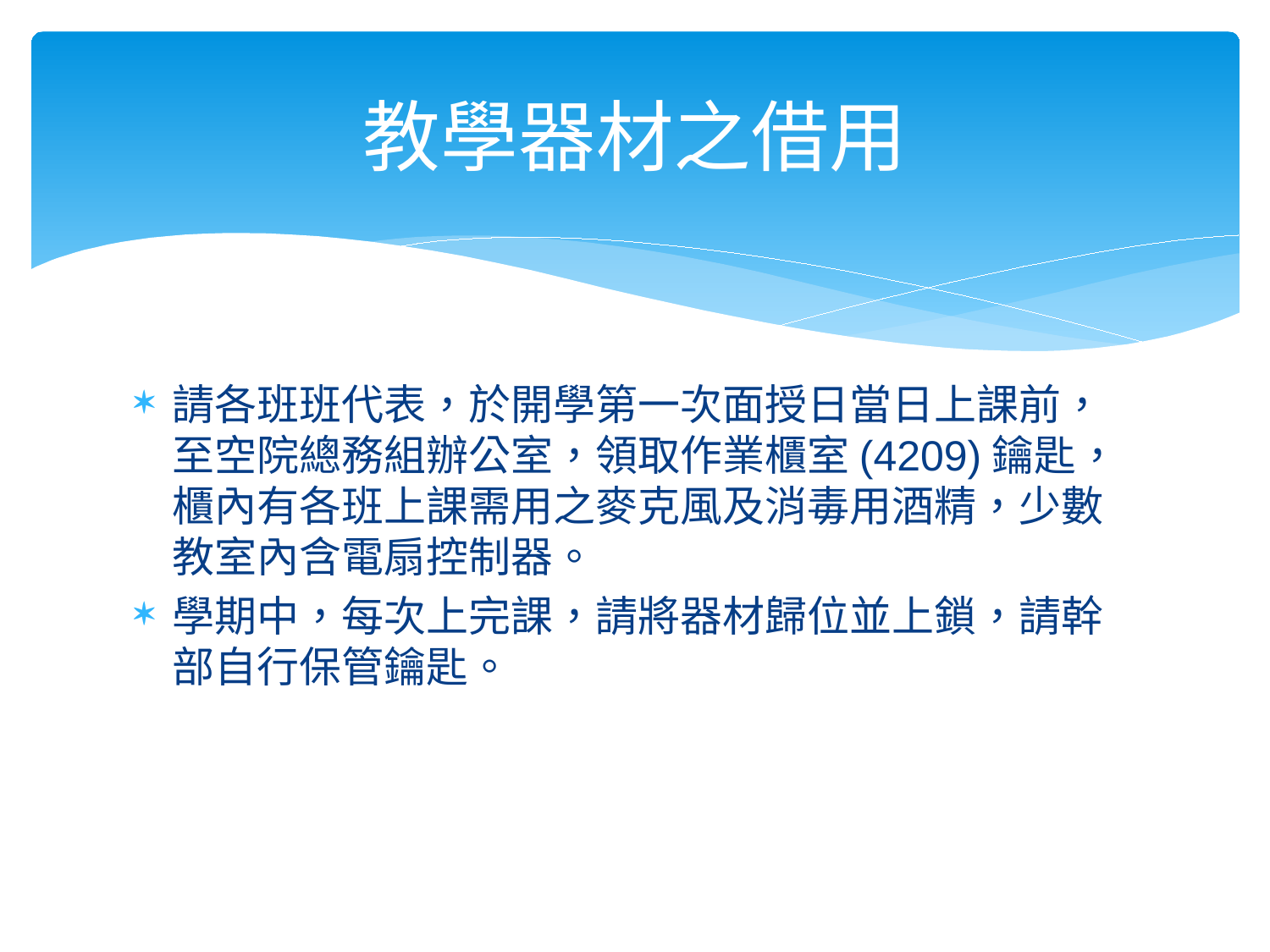

# 教學器材之借用
請各班班代表，於開學第一次面授日當日上課前，至空院總務組辦公室，領取作業櫃室(4209)鑰匙，櫃內有各班上課需用之麥克風及消毒用酒精，少數教室內含電扇控制器。
學期中，每次上完課，請將器材歸位並上鎖，請幹部自行保管鑰匙。